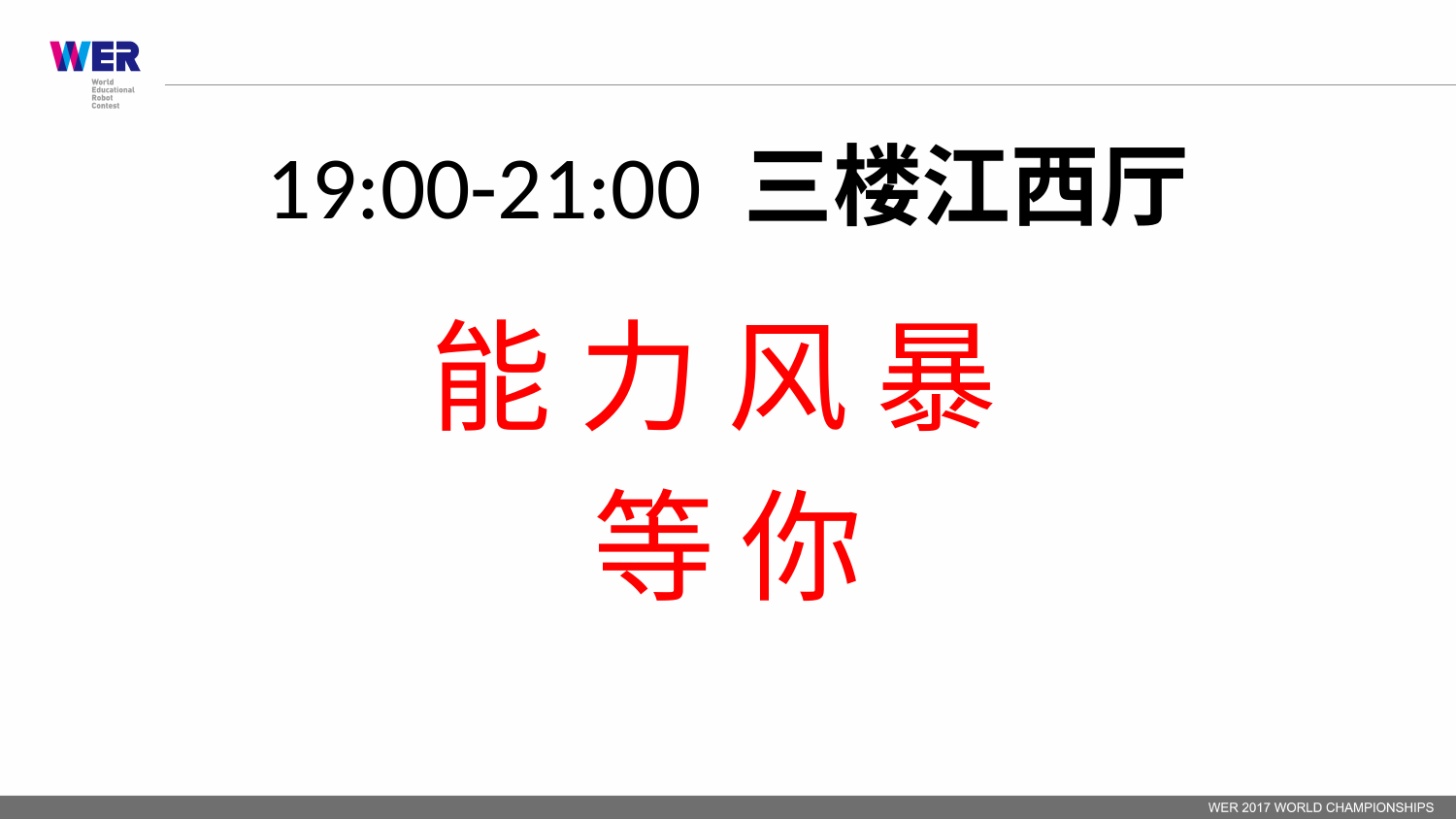

# 19:00-21:00 三楼江西厅

能 力 风 暴
等 你